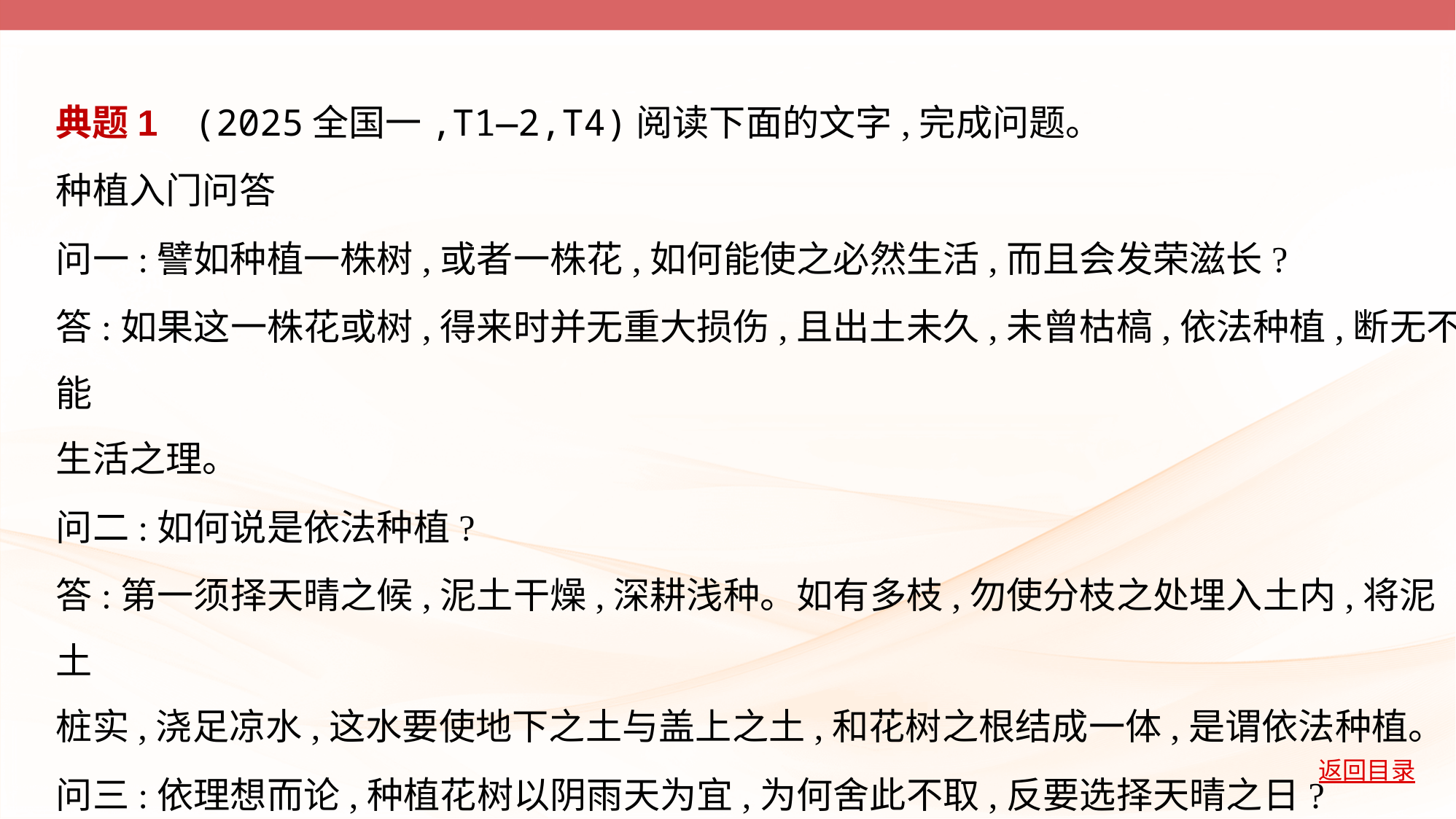

典题1    (2025全国一,T1—2,T4)阅读下面的文字,完成问题。
种植入门问答
问一:譬如种植一株树,或者一株花,如何能使之必然生活,而且会发荣滋长?
答:如果这一株花或树,得来时并无重大损伤,且出土未久,未曾枯槁,依法种植,断无不能
生活之理。
问二:如何说是依法种植?
答:第一须择天晴之候,泥土干燥,深耕浅种。如有多枝,勿使分枝之处埋入土内,将泥土
桩实,浇足凉水,这水要使地下之土与盖上之土,和花树之根结成一体,是谓依法种植。
问三:依理想而论,种植花树以阴雨天为宜,为何舍此不取,反要选择天晴之日?